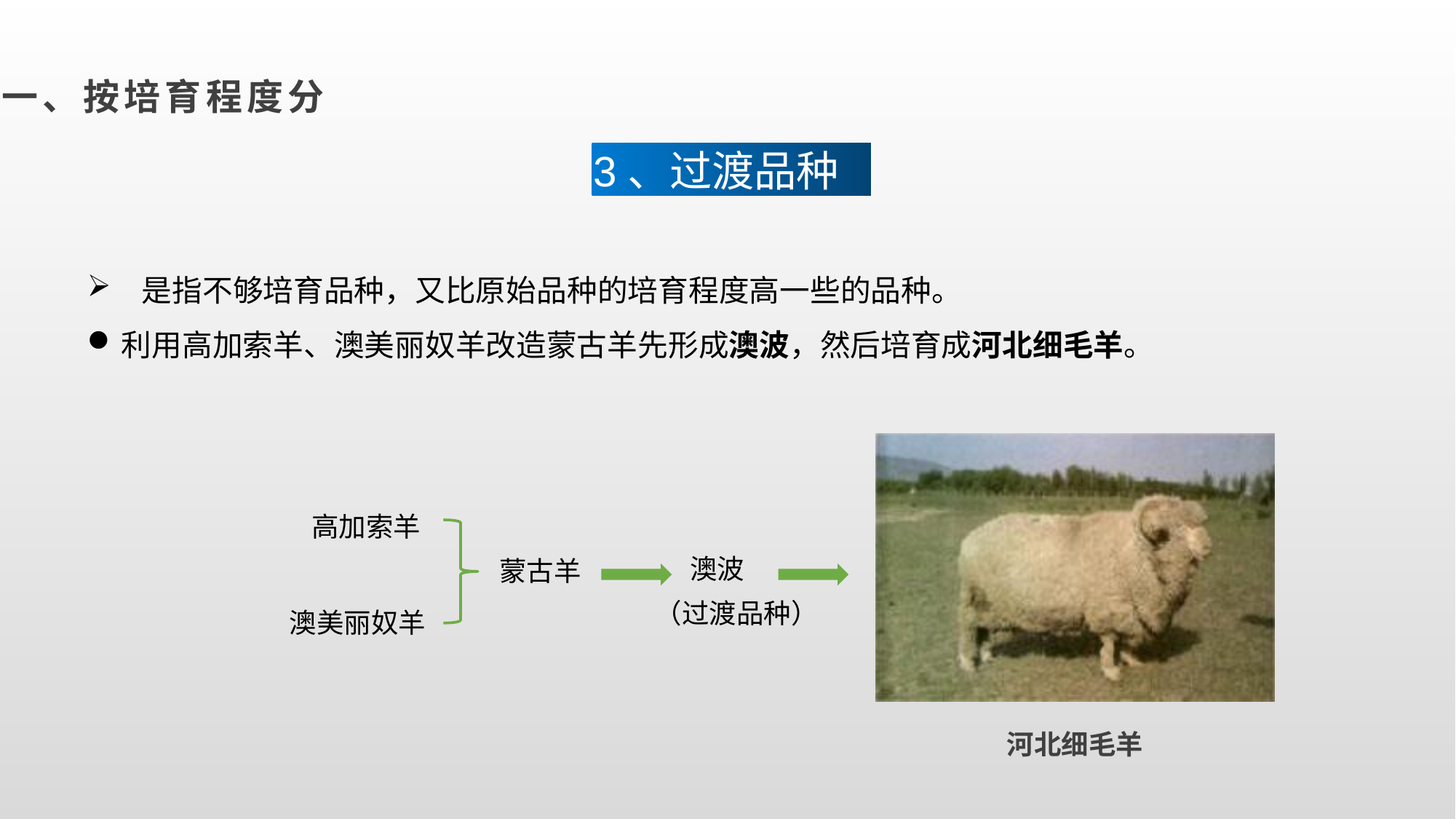

一、按培育程度分
3、过渡品种

是指不够培育品种，又比原始品种的培育程度高一些的品种。
利用高加索羊、澳美丽奴羊改造蒙古羊先形成澳波，然后培育成河北细毛羊。

高加索羊

澳波
（过渡品种）
蒙古羊

澳美丽奴羊
河北细毛羊